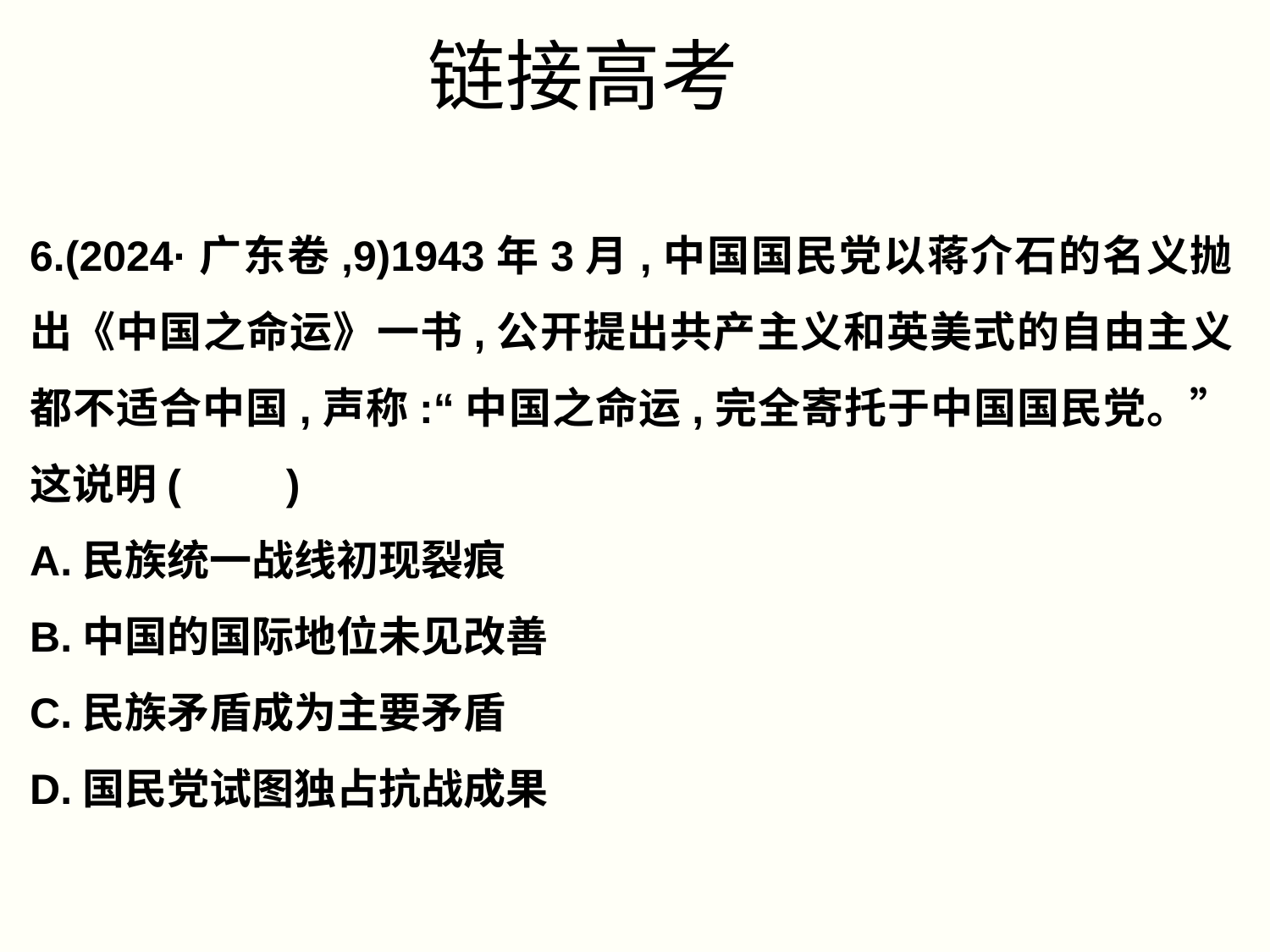

# 链接高考
6.(2024·广东卷,9)1943年3月,中国国民党以蒋介石的名义抛出《中国之命运》一书,公开提出共产主义和英美式的自由主义都不适合中国,声称:“中国之命运,完全寄托于中国国民党。”这说明(　　)
A.民族统一战线初现裂痕
B.中国的国际地位未见改善
C.民族矛盾成为主要矛盾
D.国民党试图独占抗战成果